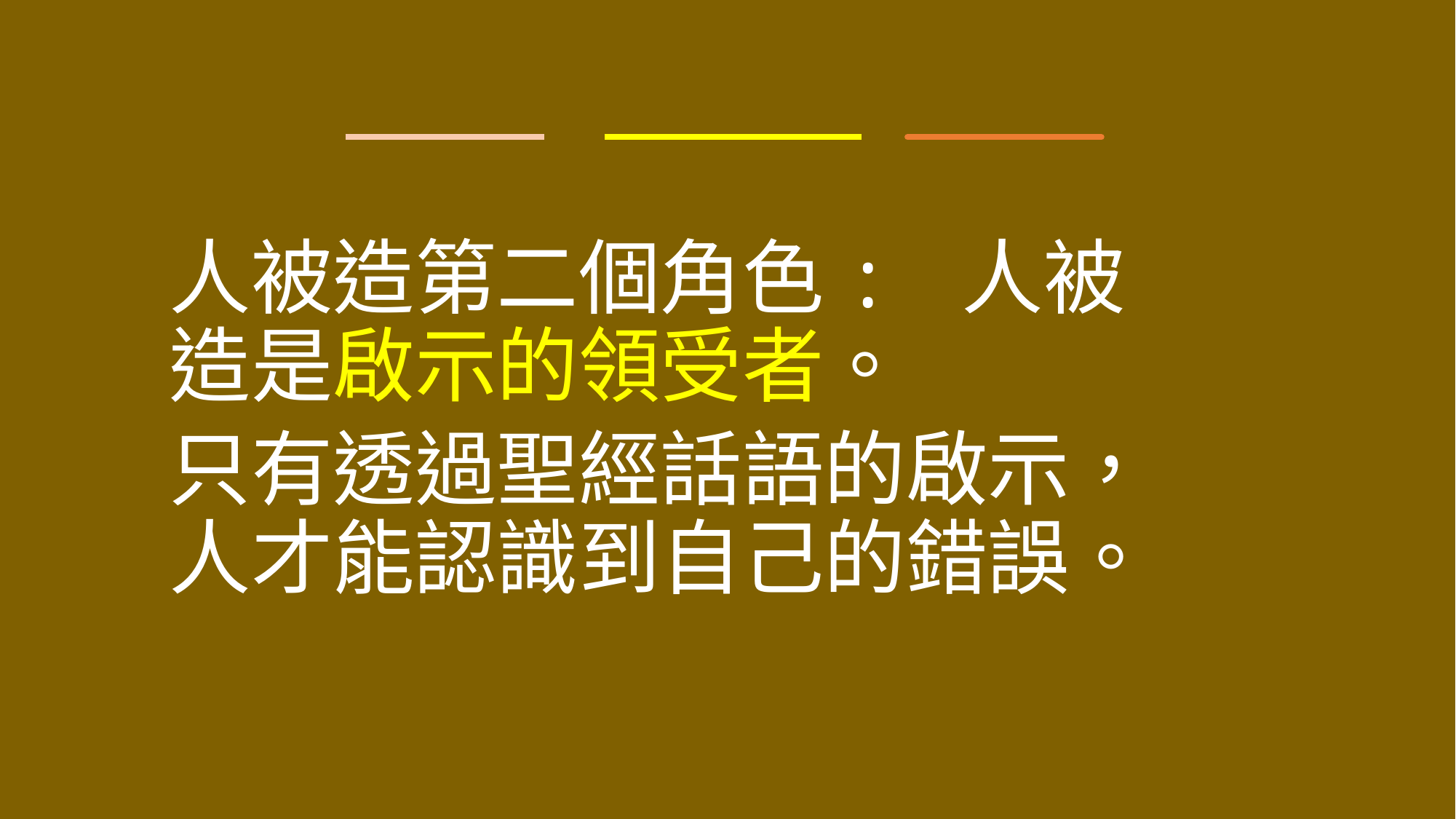

人被造第二個角色: 人被造是啟示的領受者。
只有透過聖經話語的啟示，人才能認識到自己的錯誤。